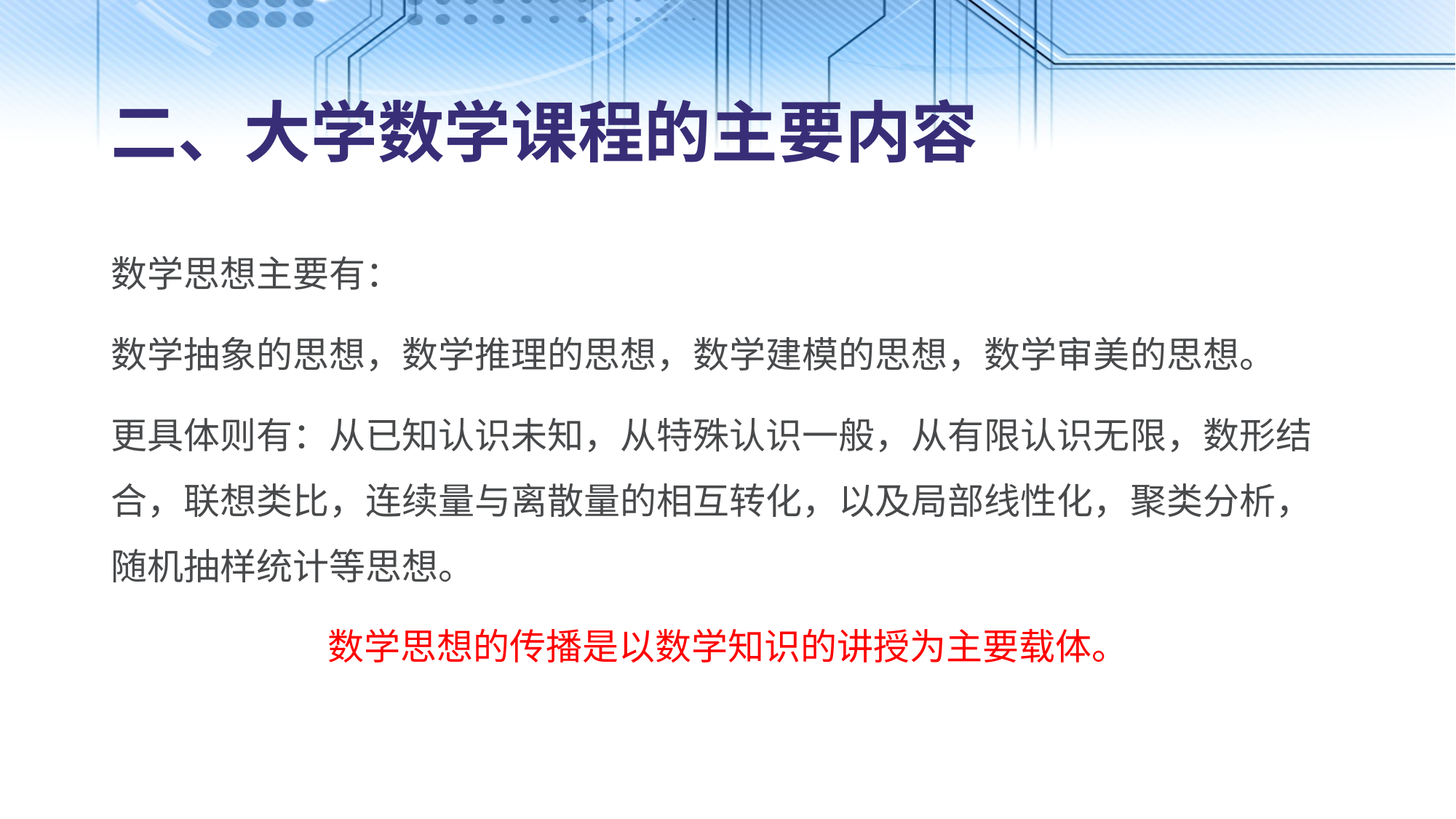

二、大学数学课程的主要内容
数学思想主要有：
数学抽象的思想，数学推理的思想，数学建模的思想，数学审美的思想。
更具体则有：从已知认识未知，从特殊认识一般，从有限认识无限，数形结合，联想类比，连续量与离散量的相互转化，以及局部线性化，聚类分析，随机抽样统计等思想。
数学思想的传播是以数学知识的讲授为主要载体。